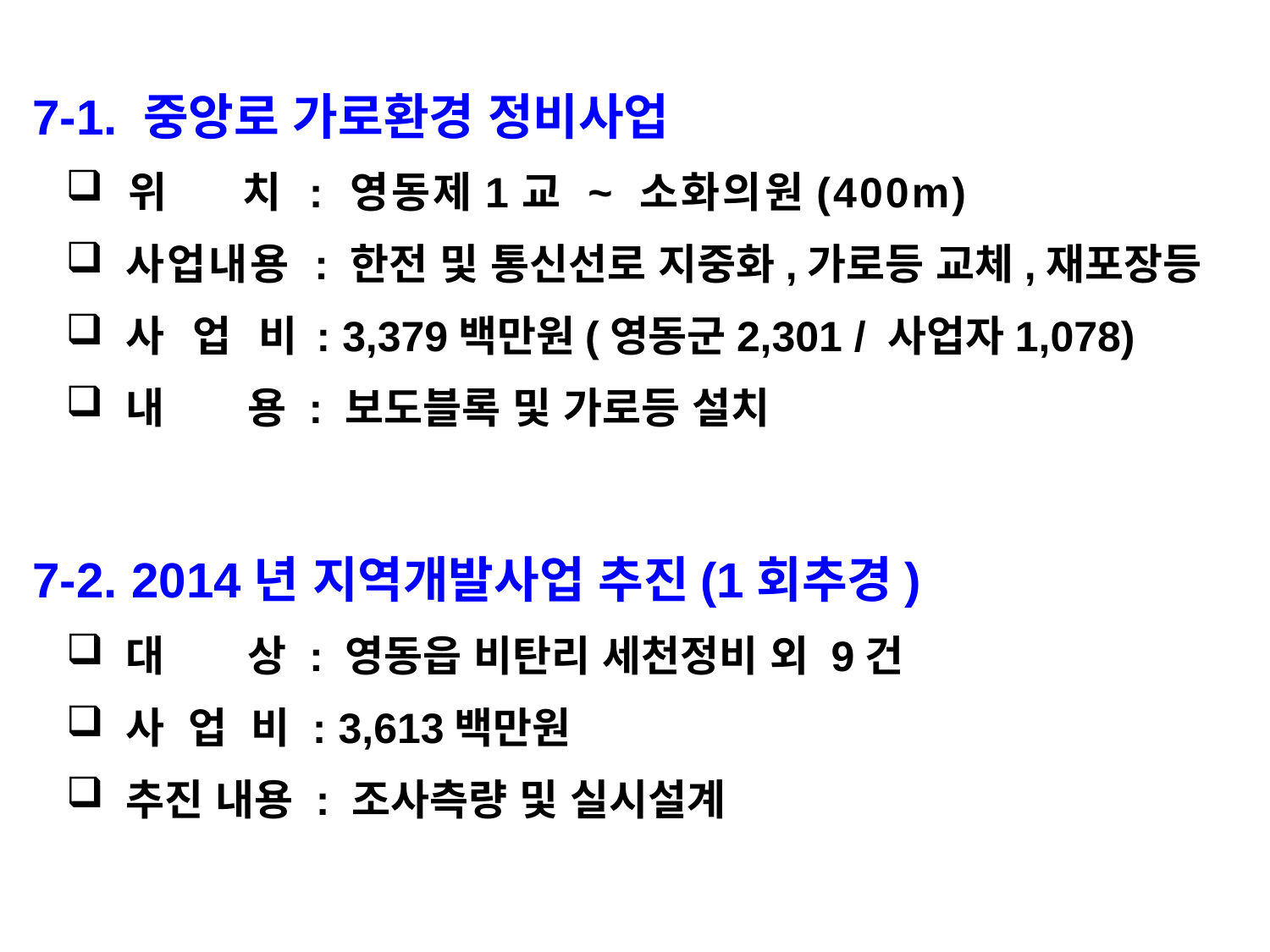

7-1. 중앙로 가로환경 정비사업
 위     치 : 영동제1교 ~ 소화의원(400m)
 사업내용 : 한전 및 통신선로 지중화,가로등 교체,재포장등
 사 업 비: 3,379백만원(영동군2,301 / 사업자1,078)
 내       용 : 보도블록 및 가로등 설치

7-2. 2014년 지역개발사업 추진(1회추경)
 대       상 : 영동읍 비탄리 세천정비 외 9건
 사  업  비 : 3,613백만원
 추진 내용 : 조사측량 및 실시설계